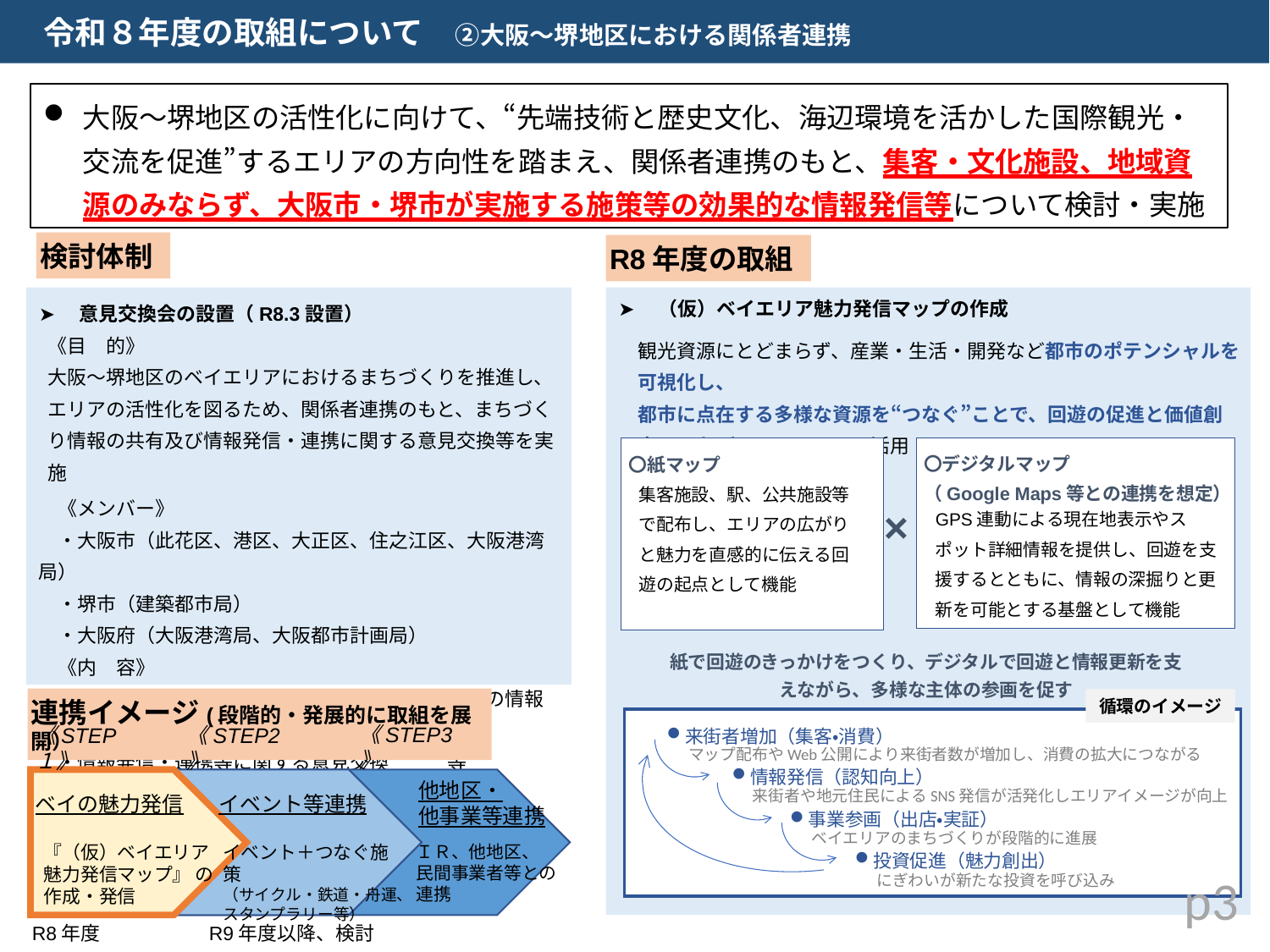

令和８年度の取組について　②大阪～堺地区における関係者連携
大阪～堺地区の活性化に向けて、“先端技術と歴史文化、海辺環境を活かした国際観光・交流を促進”するエリアの方向性を踏まえ、関係者連携のもと、集客・文化施設、地域資源のみならず、大阪市・堺市が実施する施策等の効果的な情報発信等について検討・実施
検討体制
R8年度の取組
➤　意見交換会の設置（R8.3設置）
《目　的》
大阪～堺地区のベイエリアにおけるまちづくりを推進し、エリアの活性化を図るため、関係者連携のもと、まちづくり情報の共有及び情報発信・連携に関する意見交換等を実施
　《メンバー》
　・大阪市（此花区、港区、大正区、住之江区、大阪港湾局）
　・堺市（建築都市局）
　・大阪府（大阪港湾局、大阪都市計画局）
　《内　容》
　・各主体のまちづくり方針・取組状況等についての情報共有
　・情報発信・連携等に関する意見交換　　　等
➤　（仮）ベイエリア魅力発信マップの作成

観光資源にとどまらず、産業・生活・開発など都市のポテンシャルを可視化し、
都市に点在する多様な資源を“つなぐ”ことで、回遊の促進と価値創出につなげるツールとして活用

〇紙マップ
〇デジタルマップ
（Google Maps等との連携を想定）
集客施設、駅、公共施設等で配布し、エリアの広がりと魅力を直感的に伝える回遊の起点として機能
GPS連動による現在地表示やスポット詳細情報を提供し、回遊を支援するとともに、情報の深掘りと更新を可能とする基盤として機能
×
紙で回遊のきっかけをつくり、デジタルで回遊と情報更新を支えながら、多様な主体の参画を促す

来街者増加（集客・消費）
マップ配布やWeb公開により来街者数が増加し、消費の拡大につながる

情報発信（認知向上）
来街者や地元住民によるSNS発信が活発化しエリアイメージが向上

事業参画（出店・実証）
ベイエリアのまちづくりが段階的に進展
投資促進（魅力創出）
にぎわいが新たな投資を呼び込み
循環のイメージ

連携イメージ(段階的・発展的に取組を展開）
《STEP3》
《STEP１》
《STEP2》

他地区・
他事業等連携
ベイの魅力発信
イベント等連携
『（仮）ベイエリア魅力発信マップ』 の
作成・発信
イベント＋つなぐ施策
（サイクル・鉄道・舟運、
スタンプラリー等）
ＩＲ、他地区、
民間事業者等との連携
p3
R8年度
R9年度以降、検討